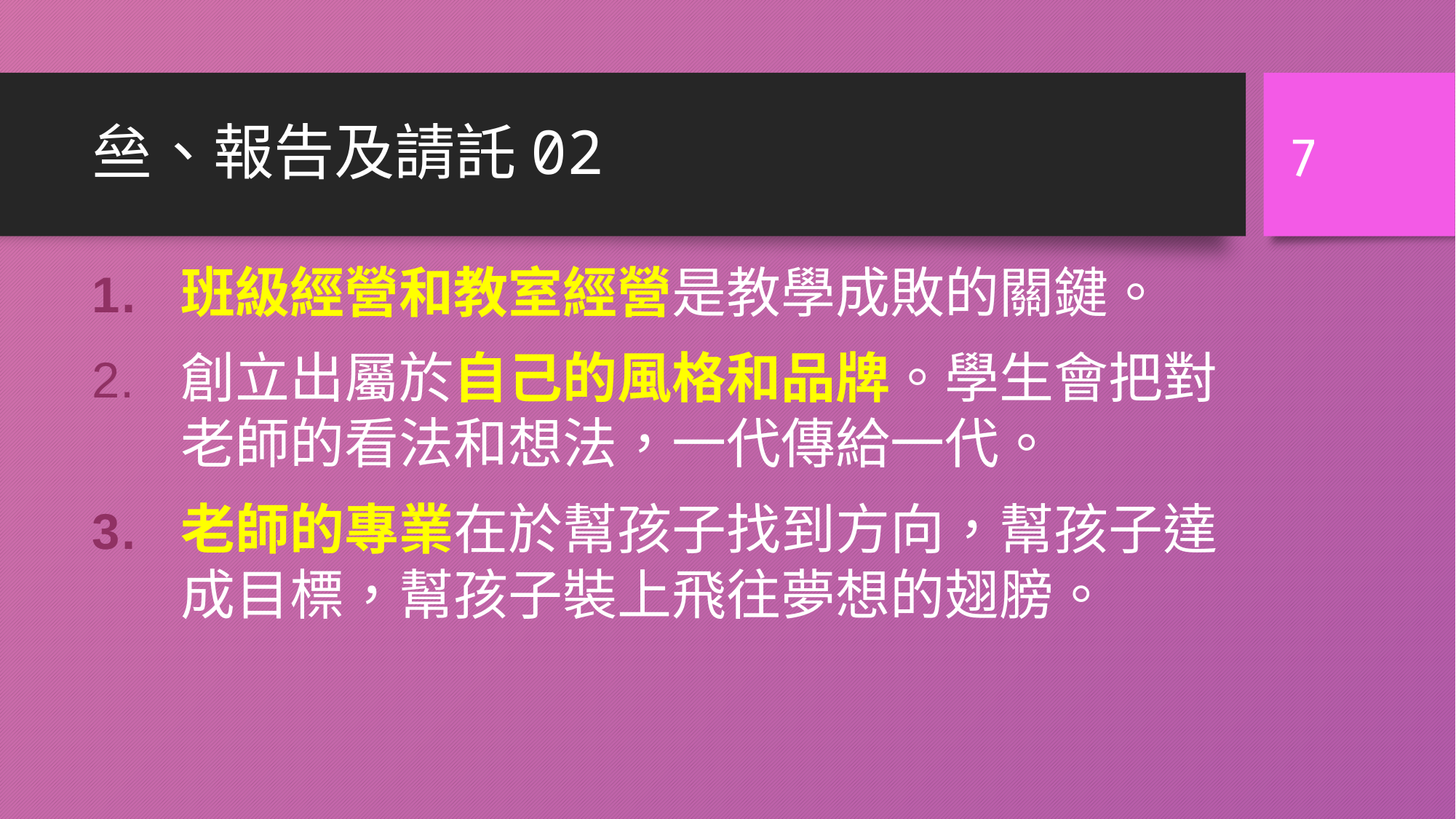

7
# 亝、報告及請託02
班級經營和教室經營是教學成敗的關鍵。
創立出屬於自己的風格和品牌。學生會把對老師的看法和想法，一代傳給一代。
老師的專業在於幫孩子找到方向，幫孩子達成目標，幫孩子裝上飛往夢想的翅膀。